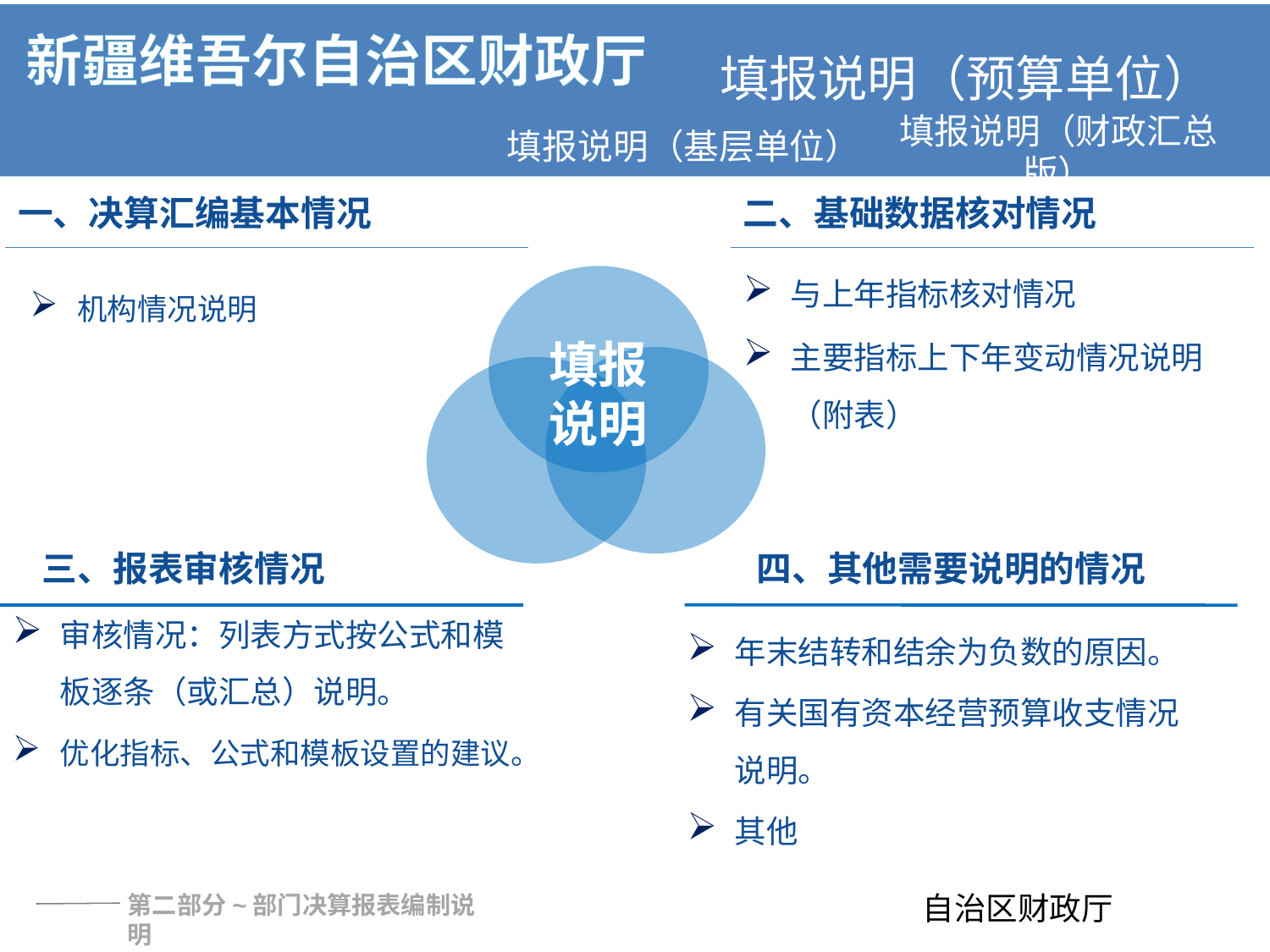

填报说明（财政汇总版）
一、决算汇编基本情况
二、基础数据核对情况
与上年指标核对情况
主要指标上下年变动情况说明（附表）

机构情况说明

填报说明

审核情况：列表方式按公式和模板逐条（或汇总）说明。
优化指标、公式和模板设置的建议。
三、报表审核情况

年末结转和结余为负数的原因。
有关国有资本经营预算收支情况说明。
其他
四、其他需要说明的情况
113